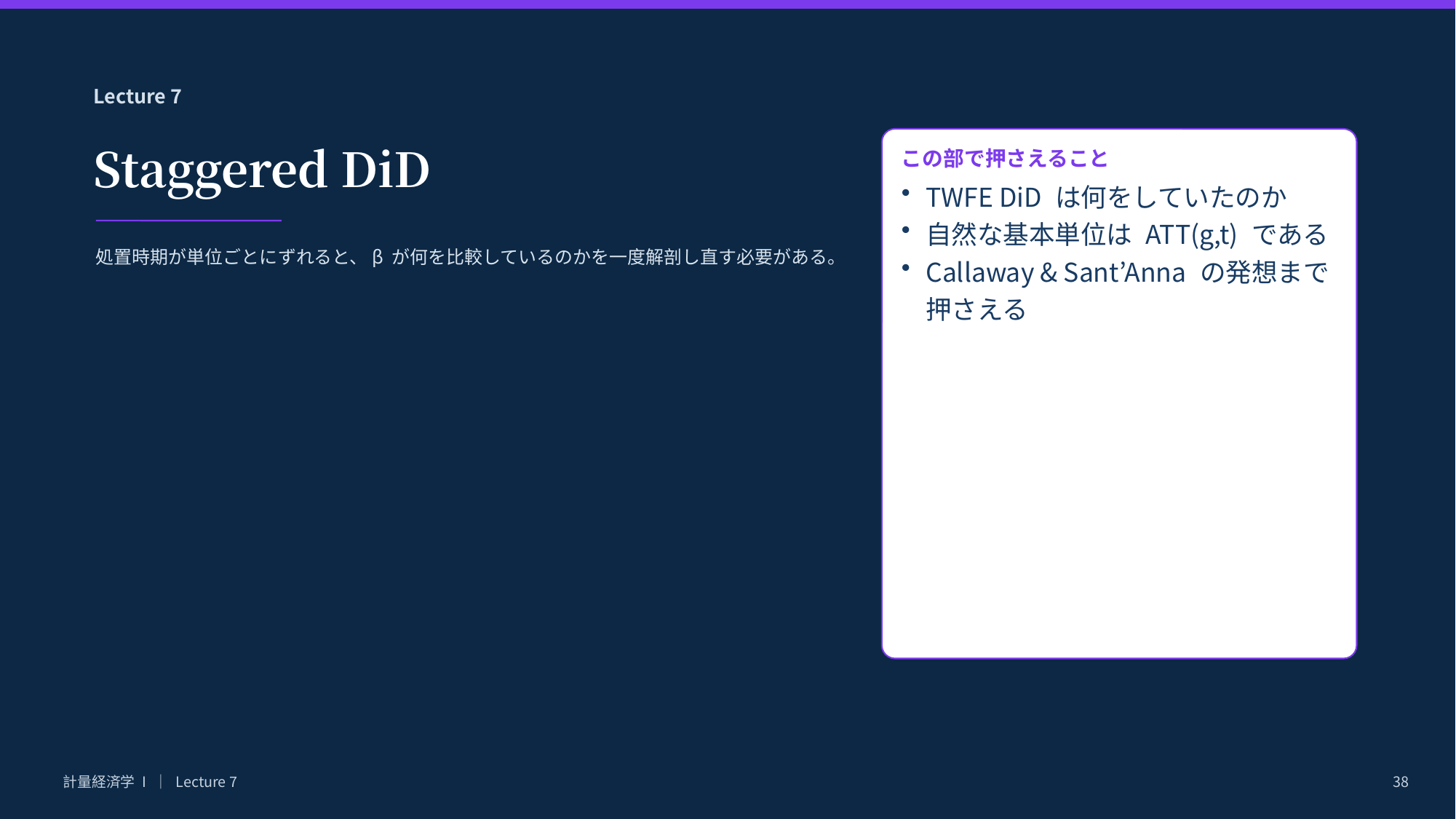

Lecture 7

Staggered DiD
この部で押さえること
TWFE DiD は何をしていたのか
自然な基本単位は ATT(g,t) である
Callaway & Sant’Anna の発想まで押さえる

処置時期が単位ごとにずれると、β が何を比較しているのかを一度解剖し直す必要がある。
計量経済学 I ｜ Lecture 7
38